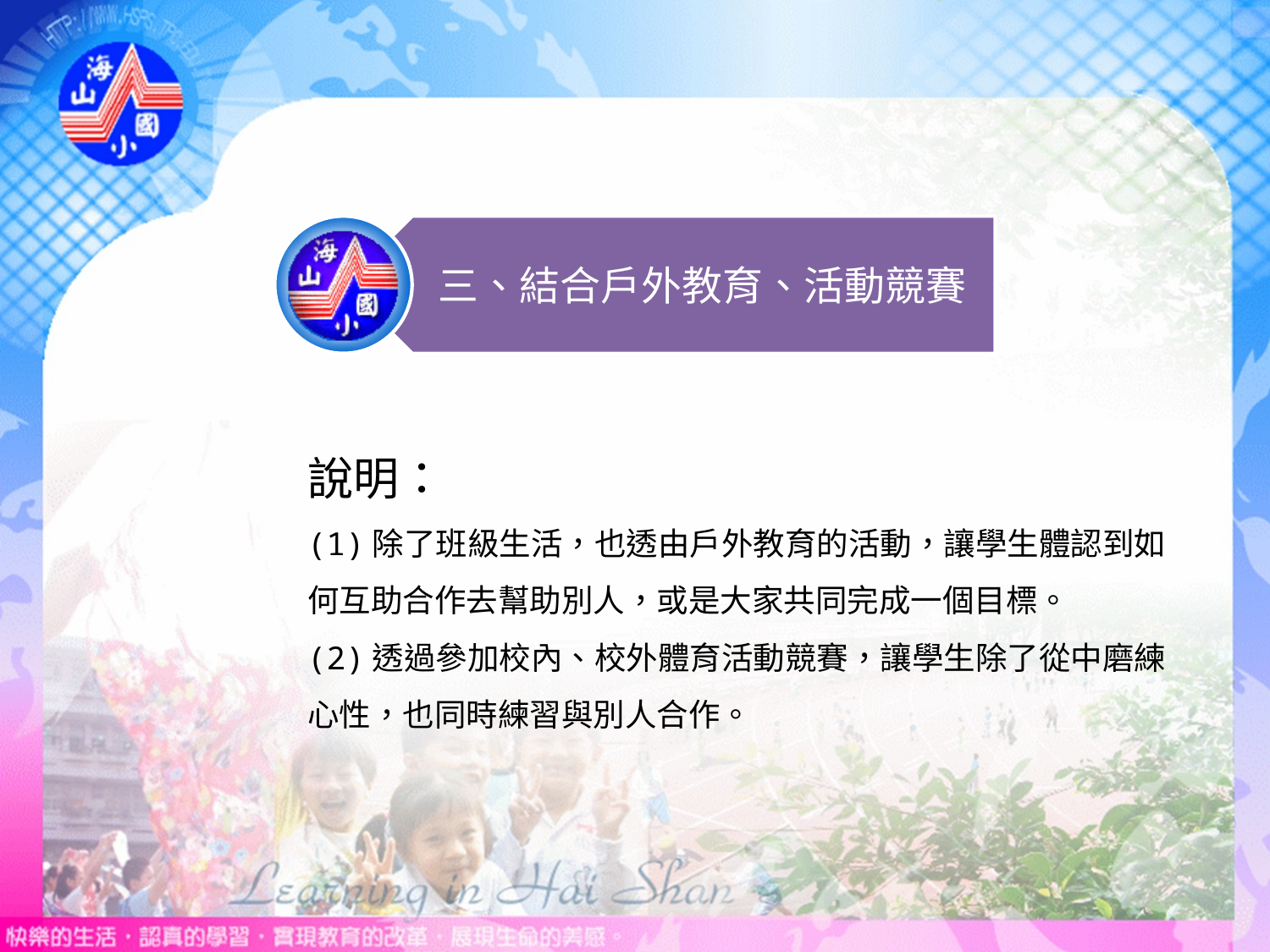

三、結合戶外教育、活動競賽
說明：
(1)除了班級生活，也透由戶外教育的活動，讓學生體認到如何互助合作去幫助別人，或是大家共同完成一個目標。
(2)透過參加校內、校外體育活動競賽，讓學生除了從中磨練心性，也同時練習與別人合作。